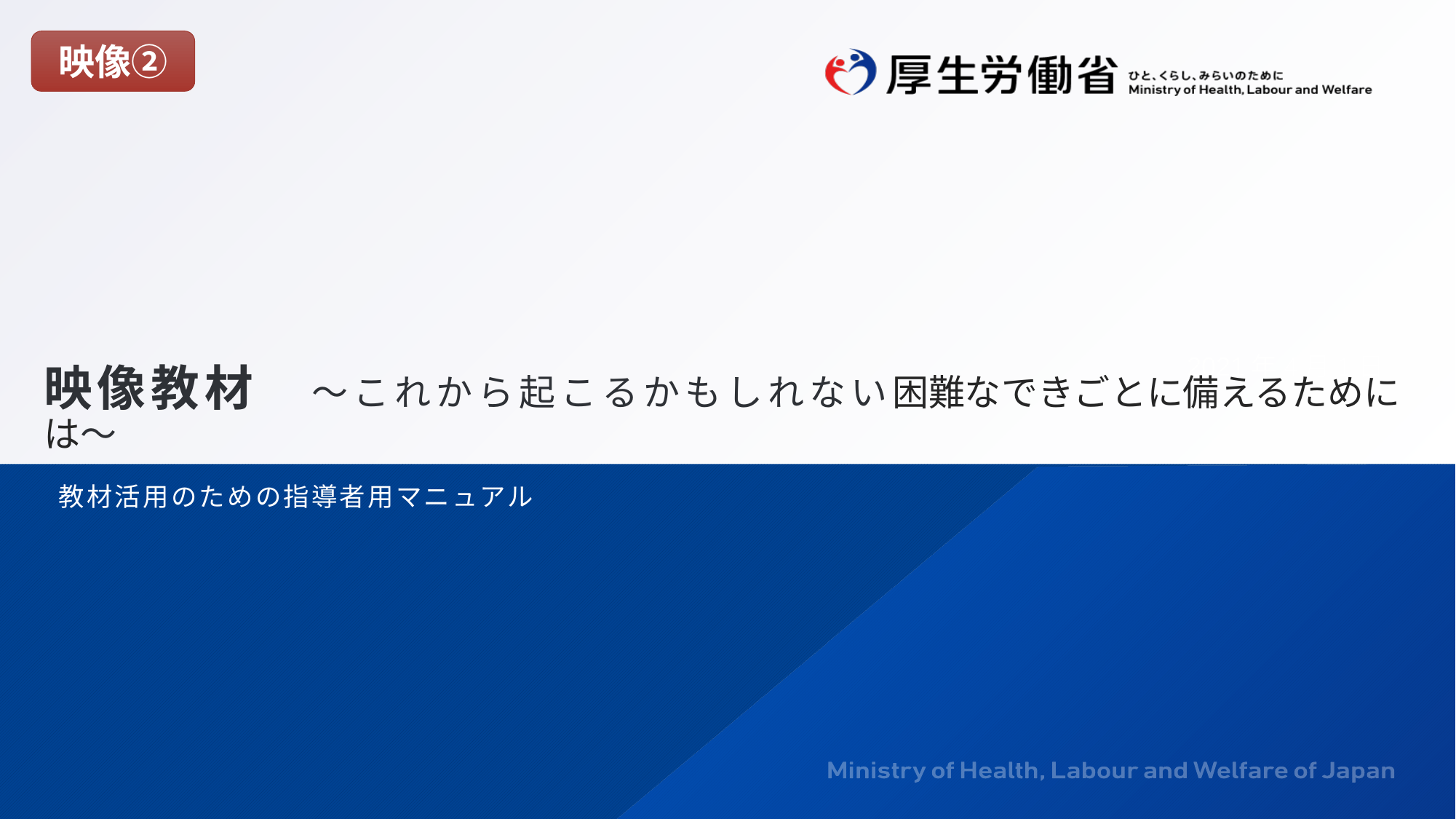

映像②
# 映像教材　～これから起こるかもしれない困難なできごとに備えるためには～
教材活用のための指導者用マニュアル